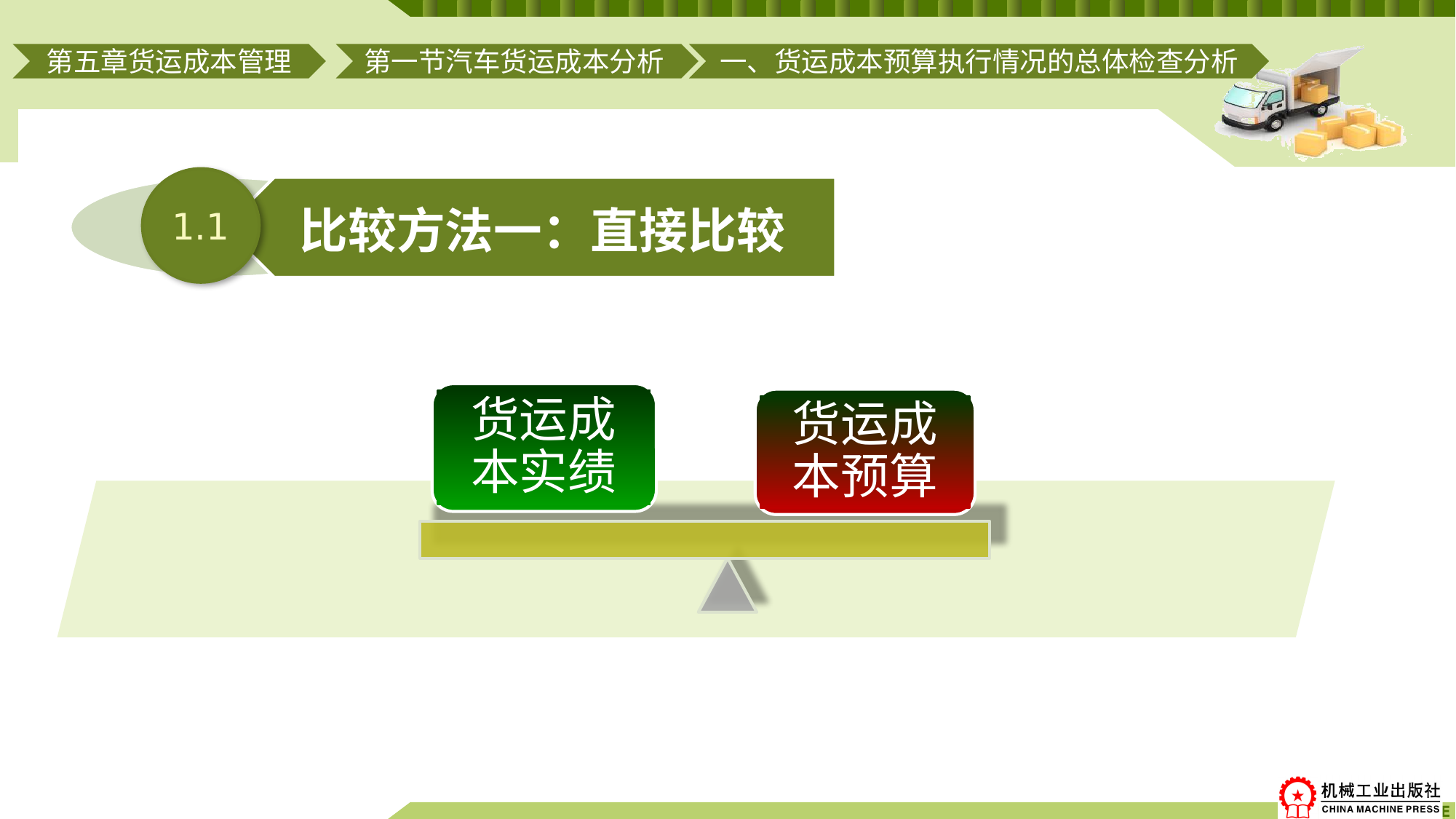

第一节汽车货运成本分析
一、货运成本预算执行情况的总体检查分析
第五章货运成本管理
1.1
比较方法一：直接比较
#

货运成本实绩

货运成本预算